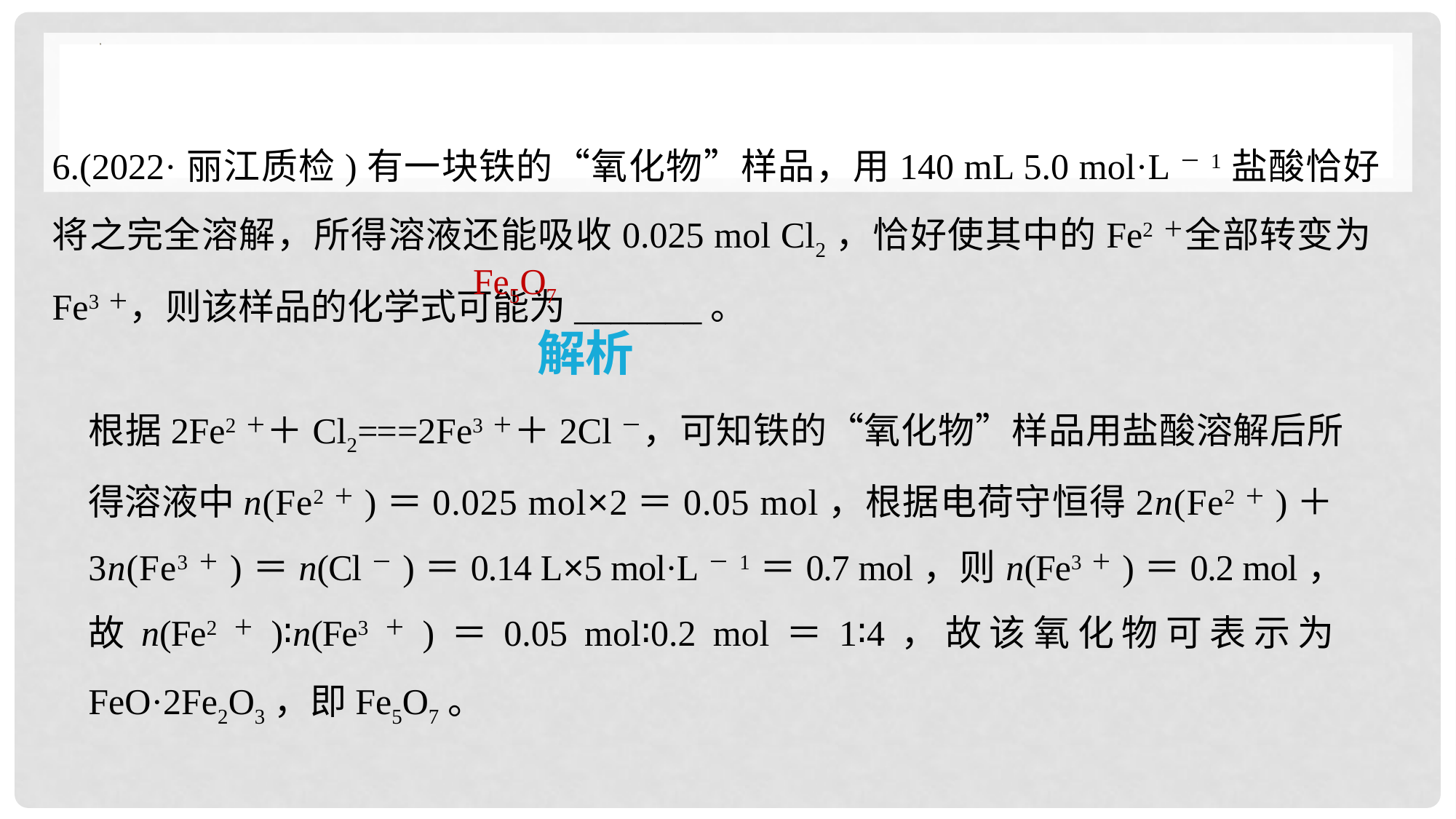

6.(2022·丽江质检)有一块铁的“氧化物”样品，用140 mL 5.0 mol·L－1盐酸恰好将之完全溶解，所得溶液还能吸收0.025 mol Cl2，恰好使其中的Fe2＋全部转变为Fe3＋，则该样品的化学式可能为_______。
Fe5O7
解析
根据2Fe2＋＋Cl2===2Fe3＋＋2Cl－，可知铁的“氧化物”样品用盐酸溶解后所得溶液中n(Fe2＋)＝0.025 mol×2＝0.05 mol，根据电荷守恒得2n(Fe2＋)＋3n(Fe3＋)＝n(Cl－)＝0.14 L×5 mol·L－1＝0.7 mol，则n(Fe3＋)＝0.2 mol，故n(Fe2＋)∶n(Fe3＋)＝0.05 mol∶0.2 mol＝1∶4，故该氧化物可表示为FeO·2Fe2O3，即Fe5O7。